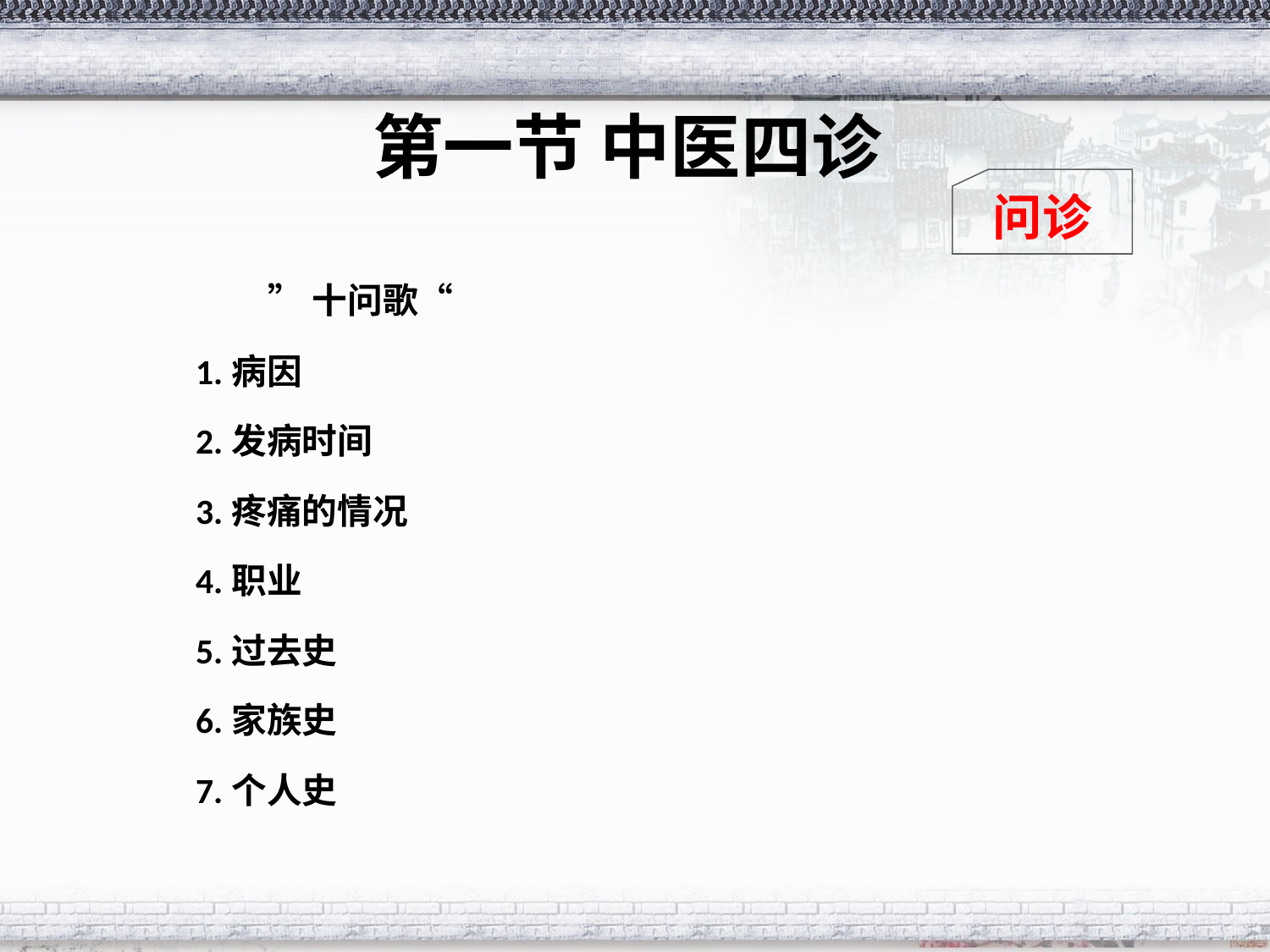

第一节 中医四诊
问诊
           ”十问歌“
    1.病因
    2.发病时间
    3.疼痛的情况
    4.职业
    5.过去史
    6.家族史
    7.个人史